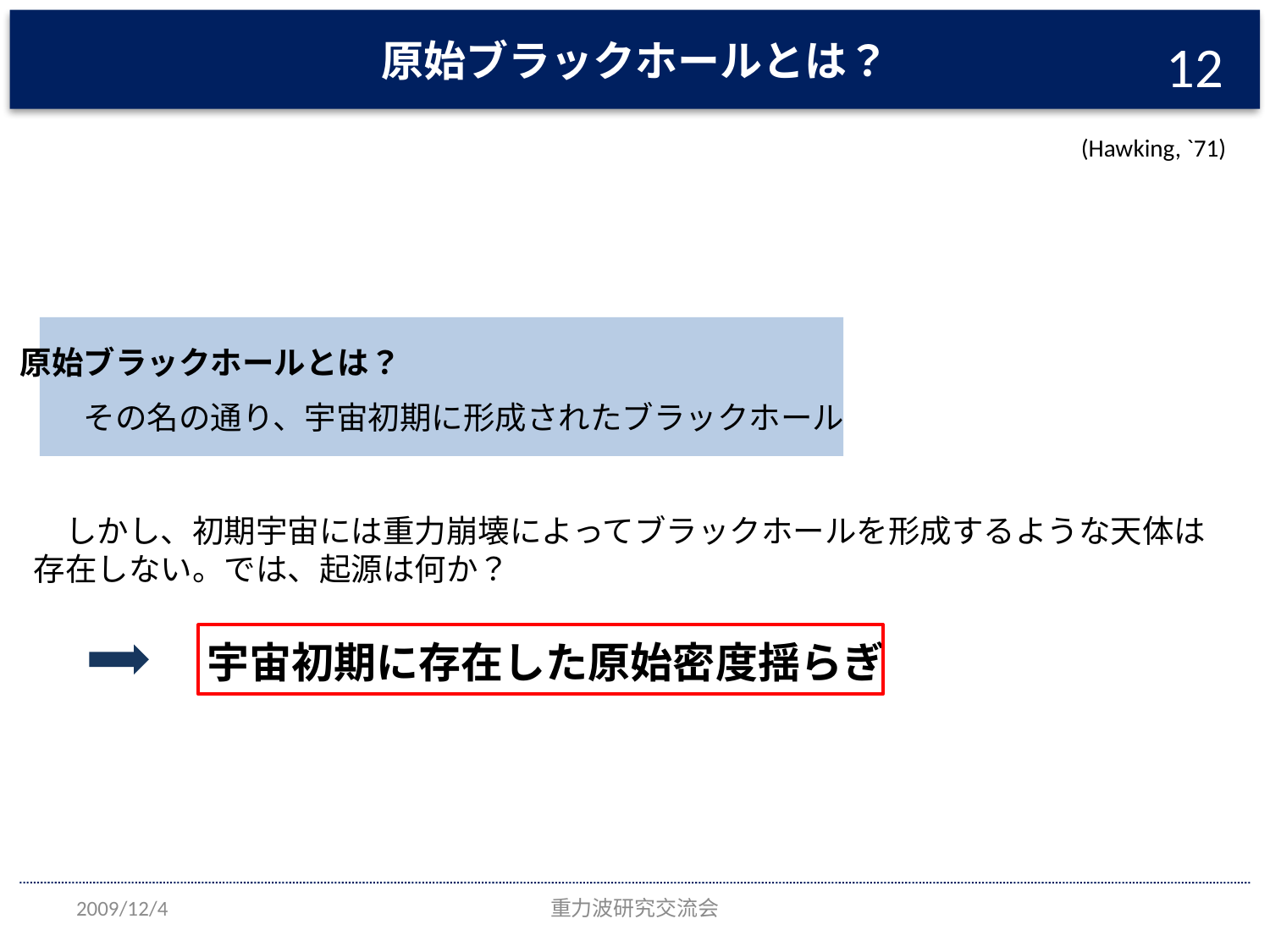

原始ブラックホールとは？
12
(Hawking, `71)

原始ブラックホールとは？

　　その名の通り、宇宙初期に形成されたブラックホール
　しかし、初期宇宙には重力崩壊によってブラックホールを形成するような天体は
存在しない。では、起源は何か？

　宇宙初期に存在した原始密度揺らぎ

2009/12/4
重力波研究交流会